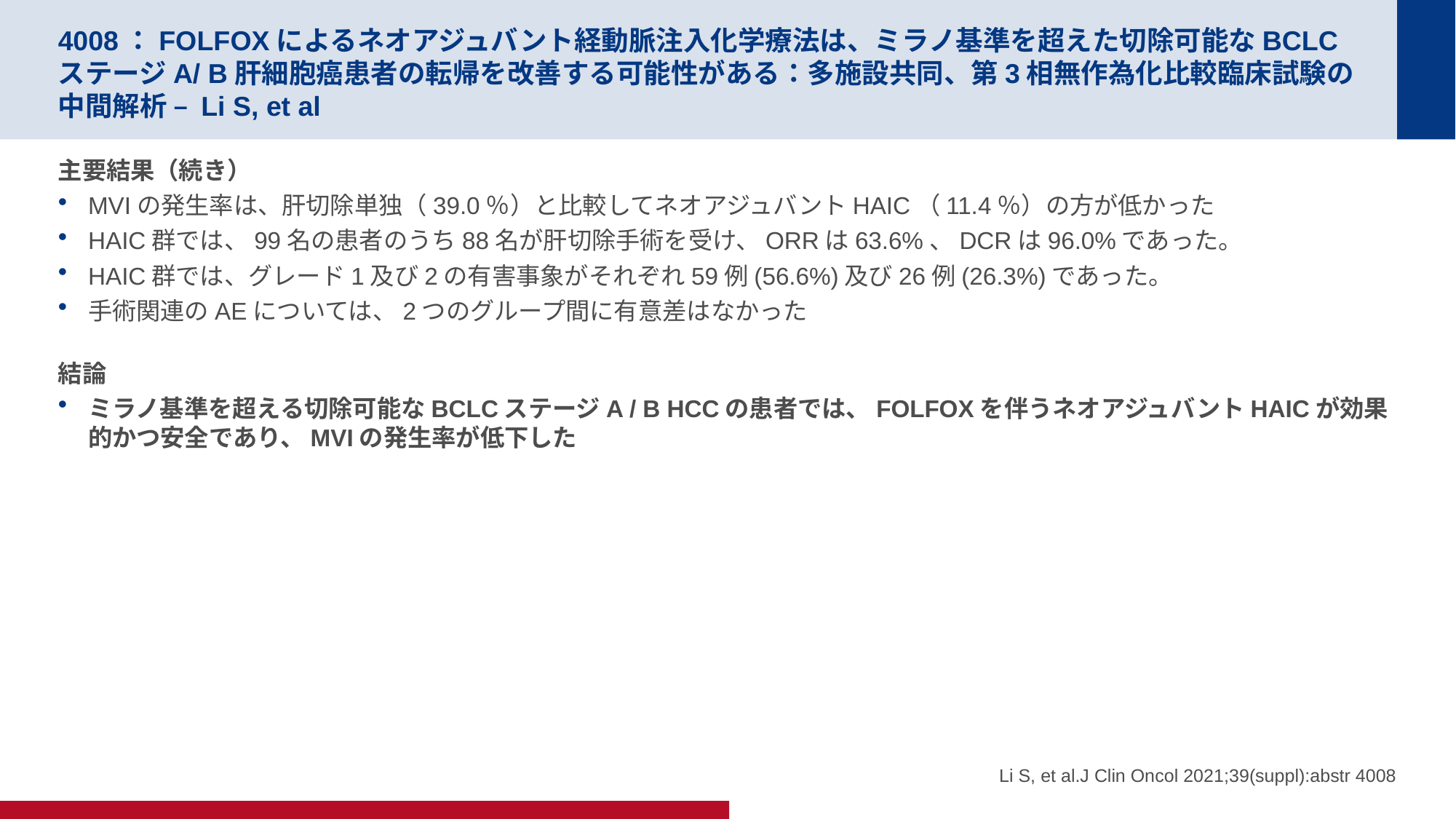

# 4008：FOLFOXによるネオアジュバント経動脈注入化学療法は、ミラノ基準を超えた切除可能なBCLCステージA/ B肝細胞癌患者の転帰を改善する可能性がある：多施設共同、第3相無作為化比較臨床試験の中間解析 – Li S, et al
主要結果（続き）
MVIの発生率は、肝切除単独（39.0％）と比較してネオアジュバントHAIC（11.4％）の方が低かった
HAIC群では、99名の患者のうち88名が肝切除手術を受け、ORRは63.6%、DCRは96.0%であった。
HAIC群では、グレード1及び2の有害事象がそれぞれ59例(56.6%)及び26例(26.3%)であった。
手術関連のAEについては、2つのグループ間に有意差はなかった
結論
ミラノ基準を超える切除可能なBCLCステージA / B HCCの患者では、FOLFOXを伴うネオアジュバントHAICが効果的かつ安全であり、MVIの発生率が低下した
Li S, et al.J Clin Oncol 2021;39(suppl):abstr 4008